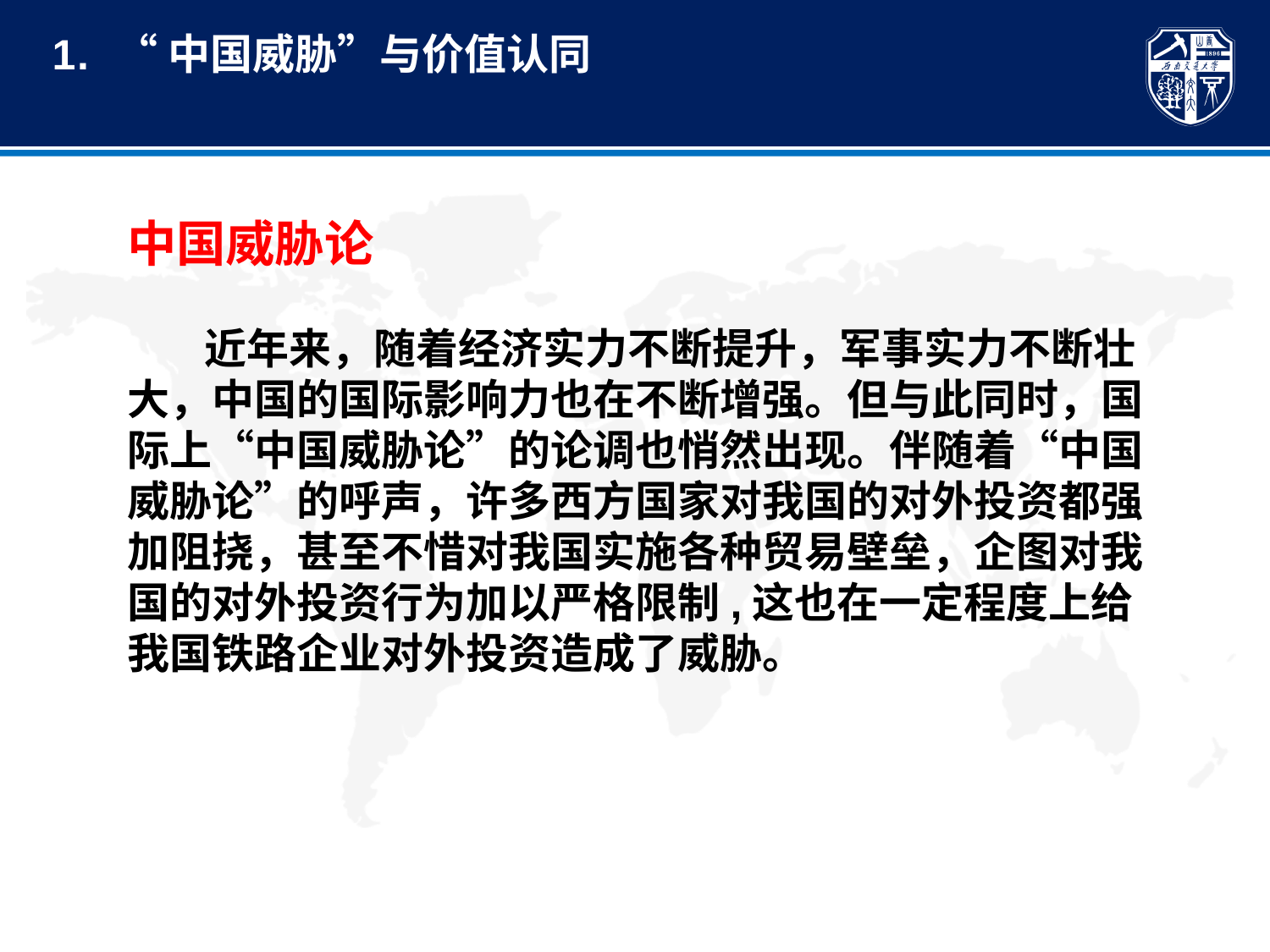

“中国威胁”与价值认同
中国威胁论

       近年来，随着经济实力不断提升，军事实力不断壮大，中国的国际影响力也在不断增强。但与此同时，国际上“中国威胁论”的论调也悄然出现。伴随着“中国威胁论”的呼声，许多西方国家对我国的对外投资都强加阻挠，甚至不惜对我国实施各种贸易壁垒，企图对我国的对外投资行为加以严格限制,这也在一定程度上给我国铁路企业对外投资造成了威胁。